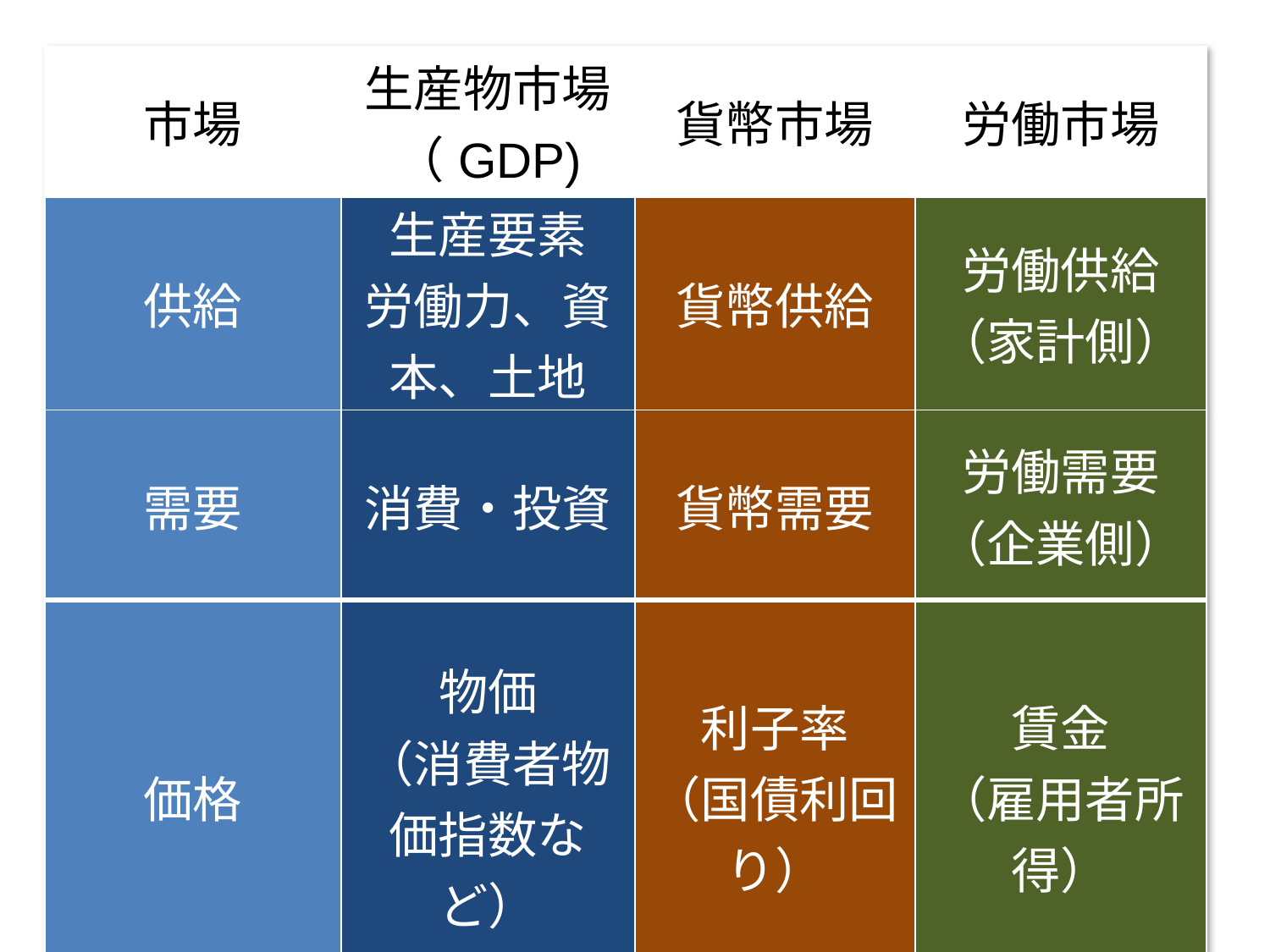

| 市場 | 生産物市場 （GDP) | 貨幣市場 | 労働市場 |
| --- | --- | --- | --- |
| 供給 | 生産要素 労働力、資本、土地 | 貨幣供給 | 労働供給 （家計側） |
| 需要 | 消費・投資 | 貨幣需要 | 労働需要 （企業側） |
| 価格 | 物価 （消費者物価指数など） | 利子率 （国債利回り） | 賃金 （雇用者所得） |